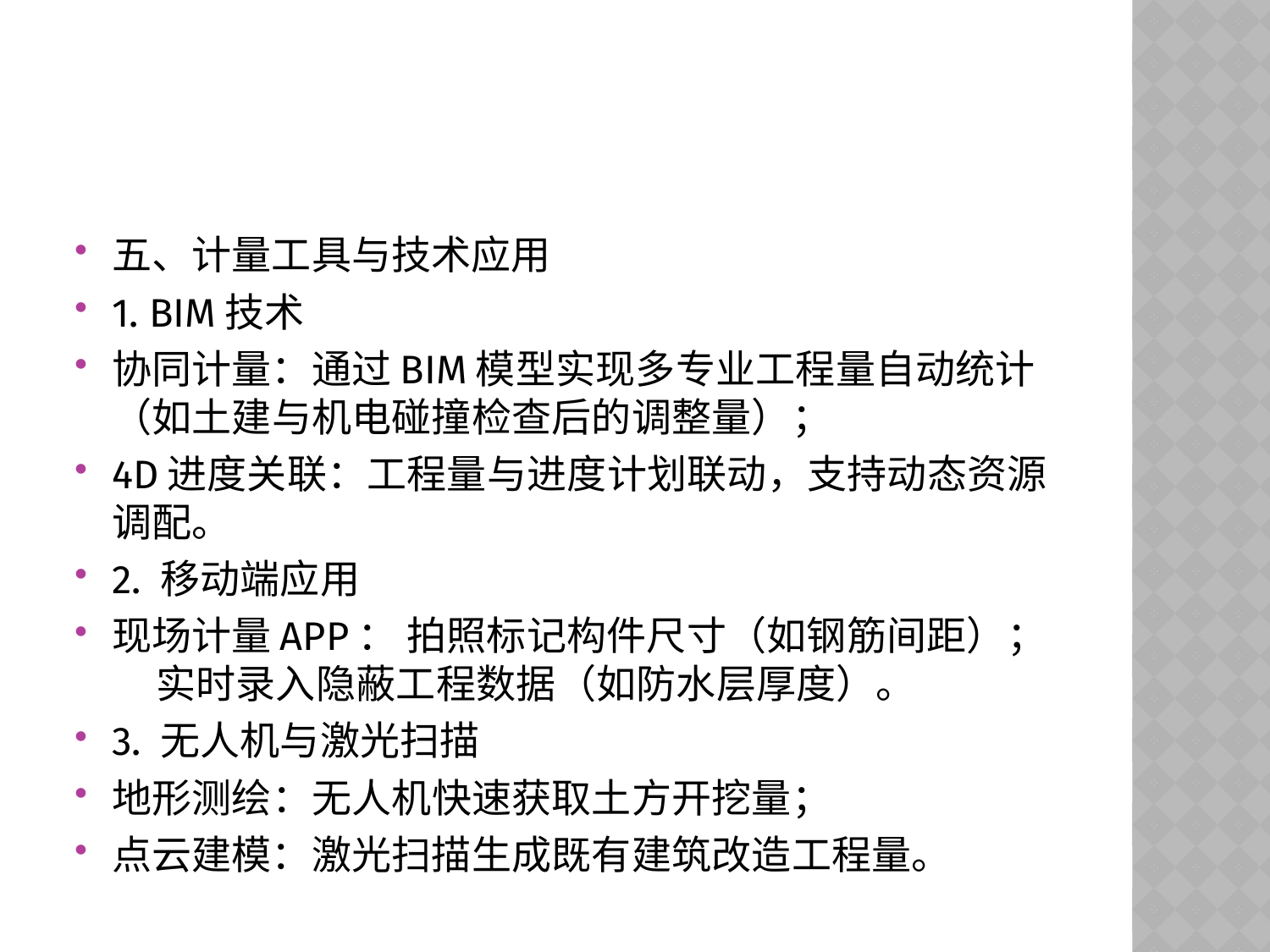

#
五、计量工具与技术应用
1. BIM技术
协同计量：通过BIM模型实现多专业工程量自动统计（如土建与机电碰撞检查后的调整量）；
4D进度关联：工程量与进度计划联动，支持动态资源调配。
2. 移动端应用
现场计量APP： 拍照标记构件尺寸（如钢筋间距）；       实时录入隐蔽工程数据（如防水层厚度）。
3. 无人机与激光扫描
地形测绘：无人机快速获取土方开挖量；
点云建模：激光扫描生成既有建筑改造工程量。